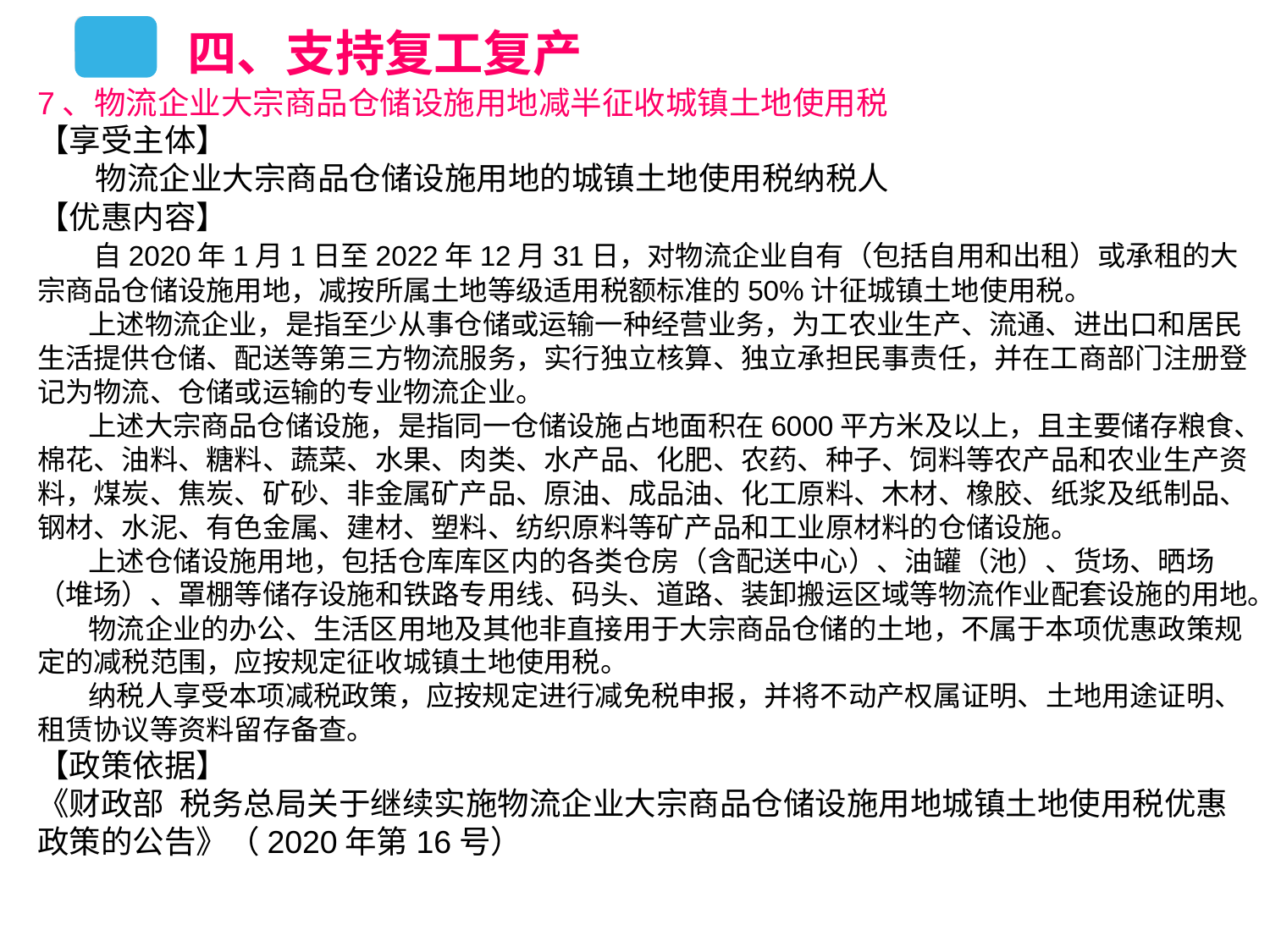

四、支持复工复产

7、物流企业大宗商品仓储设施用地减半征收城镇土地使用税
【享受主体】
       物流企业大宗商品仓储设施用地的城镇土地使用税纳税人
【优惠内容】
       自2020年1月1日至2022年12月31日，对物流企业自有（包括自用和出租）或承租的大宗商品仓储设施用地，减按所属土地等级适用税额标准的50%计征城镇土地使用税。
       上述物流企业，是指至少从事仓储或运输一种经营业务，为工农业生产、流通、进出口和居民生活提供仓储、配送等第三方物流服务，实行独立核算、独立承担民事责任，并在工商部门注册登记为物流、仓储或运输的专业物流企业。
       上述大宗商品仓储设施，是指同一仓储设施占地面积在6000平方米及以上，且主要储存粮食、棉花、油料、糖料、蔬菜、水果、肉类、水产品、化肥、农药、种子、饲料等农产品和农业生产资料，煤炭、焦炭、矿砂、非金属矿产品、原油、成品油、化工原料、木材、橡胶、纸浆及纸制品、钢材、水泥、有色金属、建材、塑料、纺织原料等矿产品和工业原材料的仓储设施。
       上述仓储设施用地，包括仓库库区内的各类仓房（含配送中心）、油罐（池）、货场、晒场（堆场）、罩棚等储存设施和铁路专用线、码头、道路、装卸搬运区域等物流作业配套设施的用地。
       物流企业的办公、生活区用地及其他非直接用于大宗商品仓储的土地，不属于本项优惠政策规定的减税范围，应按规定征收城镇土地使用税。
       纳税人享受本项减税政策，应按规定进行减免税申报，并将不动产权属证明、土地用途证明、租赁协议等资料留存备查。
【政策依据】
《财政部 税务总局关于继续实施物流企业大宗商品仓储设施用地城镇土地使用税优惠政策的公告》（2020年第16号）